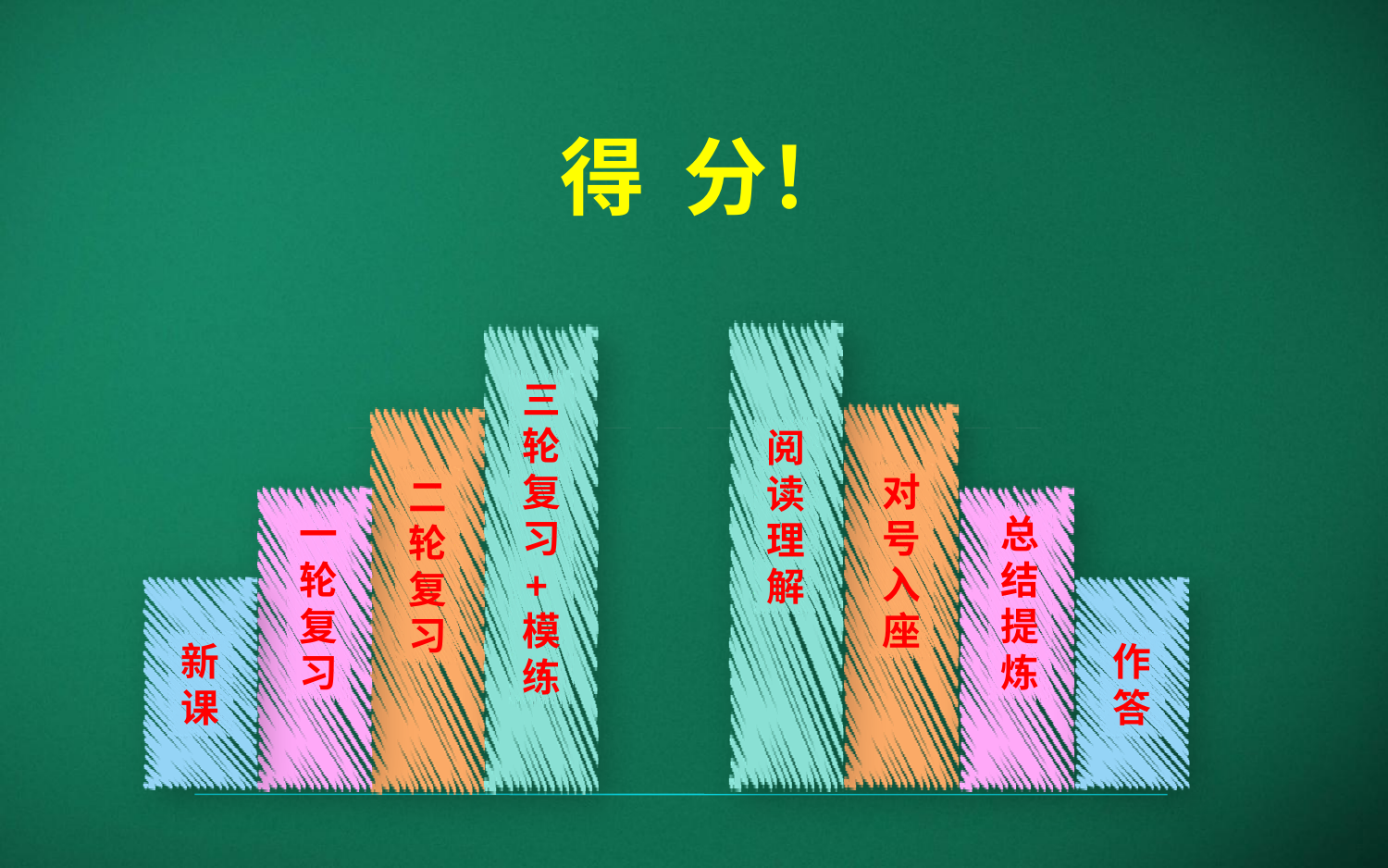

得  分！

阅读理解

三轮复习+模练

对号入座

二轮复习

一轮复习

总结提炼

新
课

作答